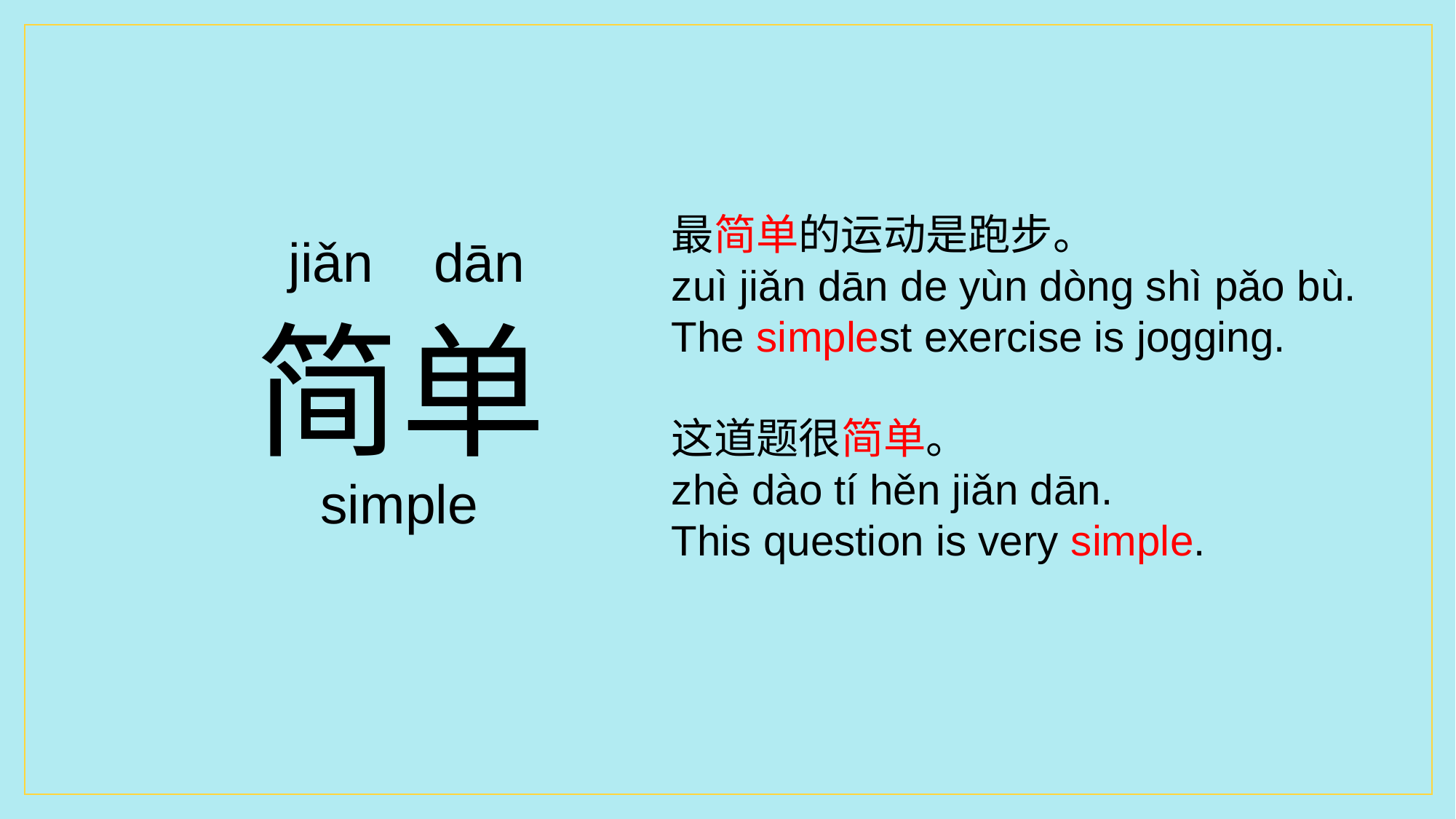

最简单的运动是跑步。
zuì jiǎn dān de yùn dòng shì pǎo bù.
The simplest exercise is jogging.

这道题很简单。
zhè dào tí hěn jiǎn dān.
This question is very simple.
  jiǎn    dān
简单
     simple